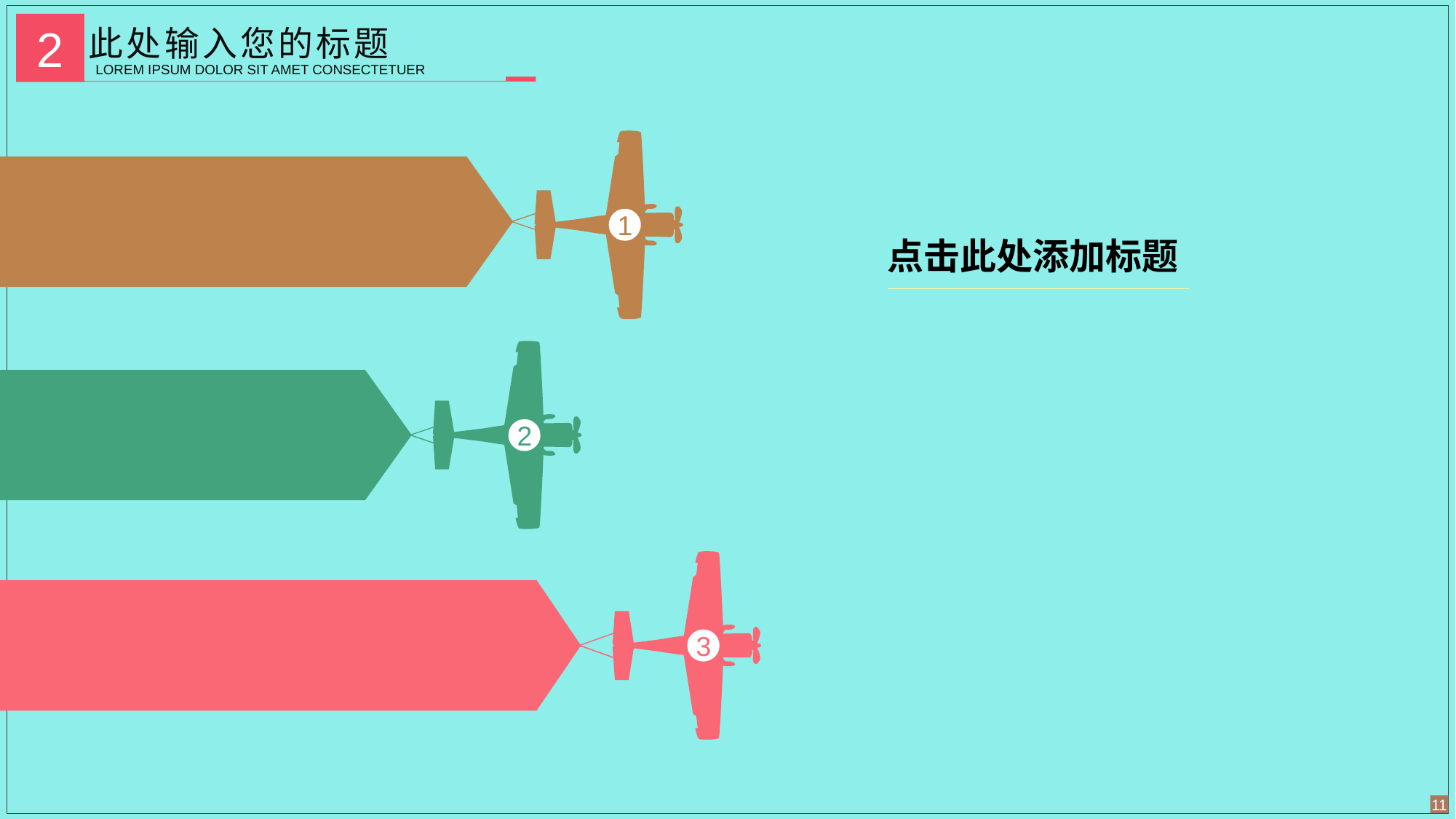

此处输入您的标题
2
LOREM IPSUM DOLOR SIT AMET CONSECTETUER

1

点击此处添加标题

2

3

11